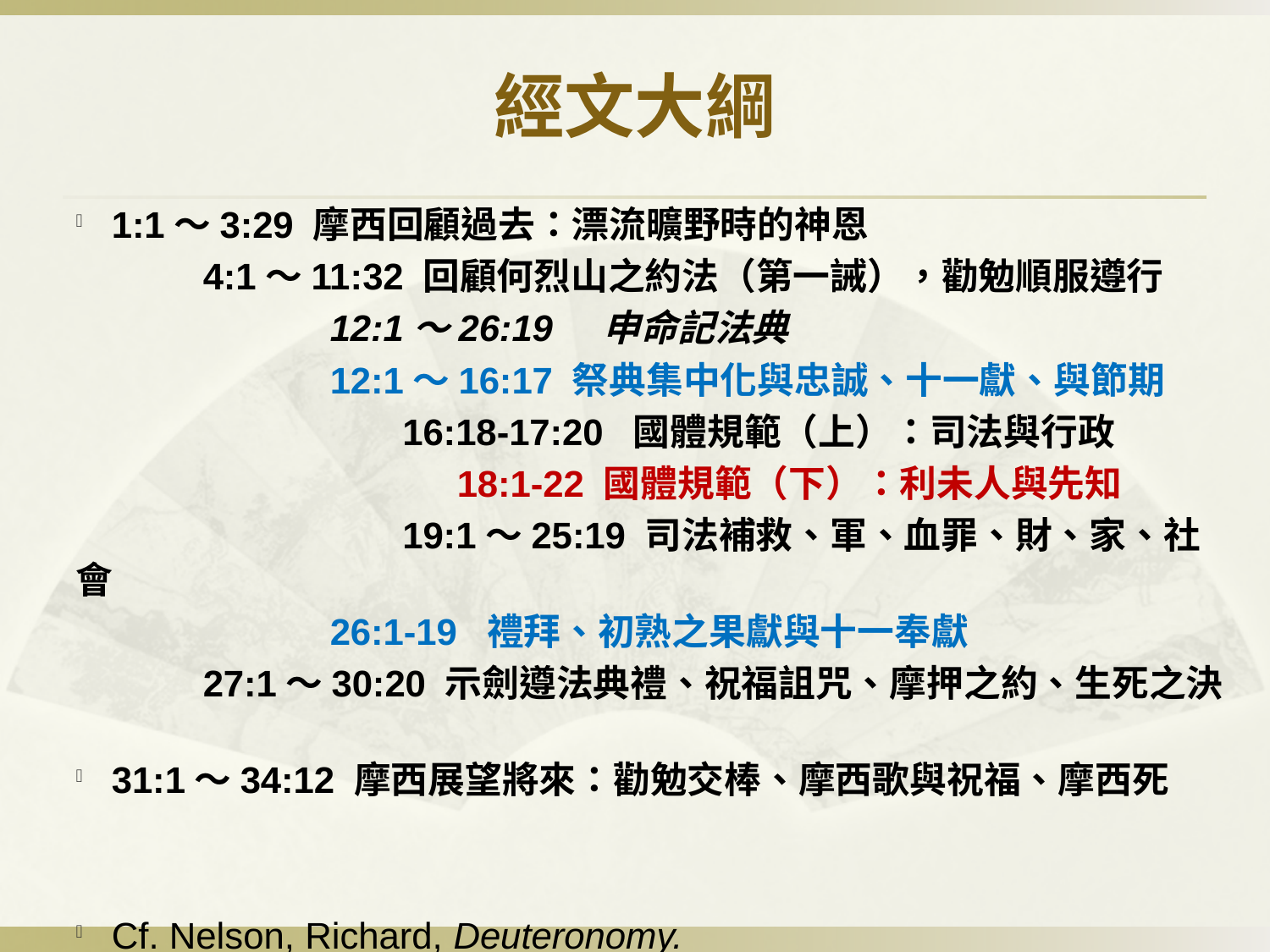

# 經文大綱
1:1～3:29 摩西回顧過去：漂流曠野時的神恩
	4:1～11:32 回顧何烈山之約法（第一誡），勸勉順服遵行
		12:1～26:19    申命記法典
		12:1～16:17 祭典集中化與忠誠、十一獻、與節期
		       16:18-17:20  國體規範（上）：司法與行政
			18:1-22 國體規範（下）：利未人與先知
		       19:1～25:19 司法補救、軍、血罪、財、家、社會
		26:1-19  禮拜、初熟之果獻與十一奉獻
	27:1～30:20 示劍遵法典禮、祝福詛咒、摩押之約、生死之決
31:1～34:12 摩西展望將來：勸勉交棒、摩西歌與祝福、摩西死

Cf. Nelson, Richard, Deuteronomy.